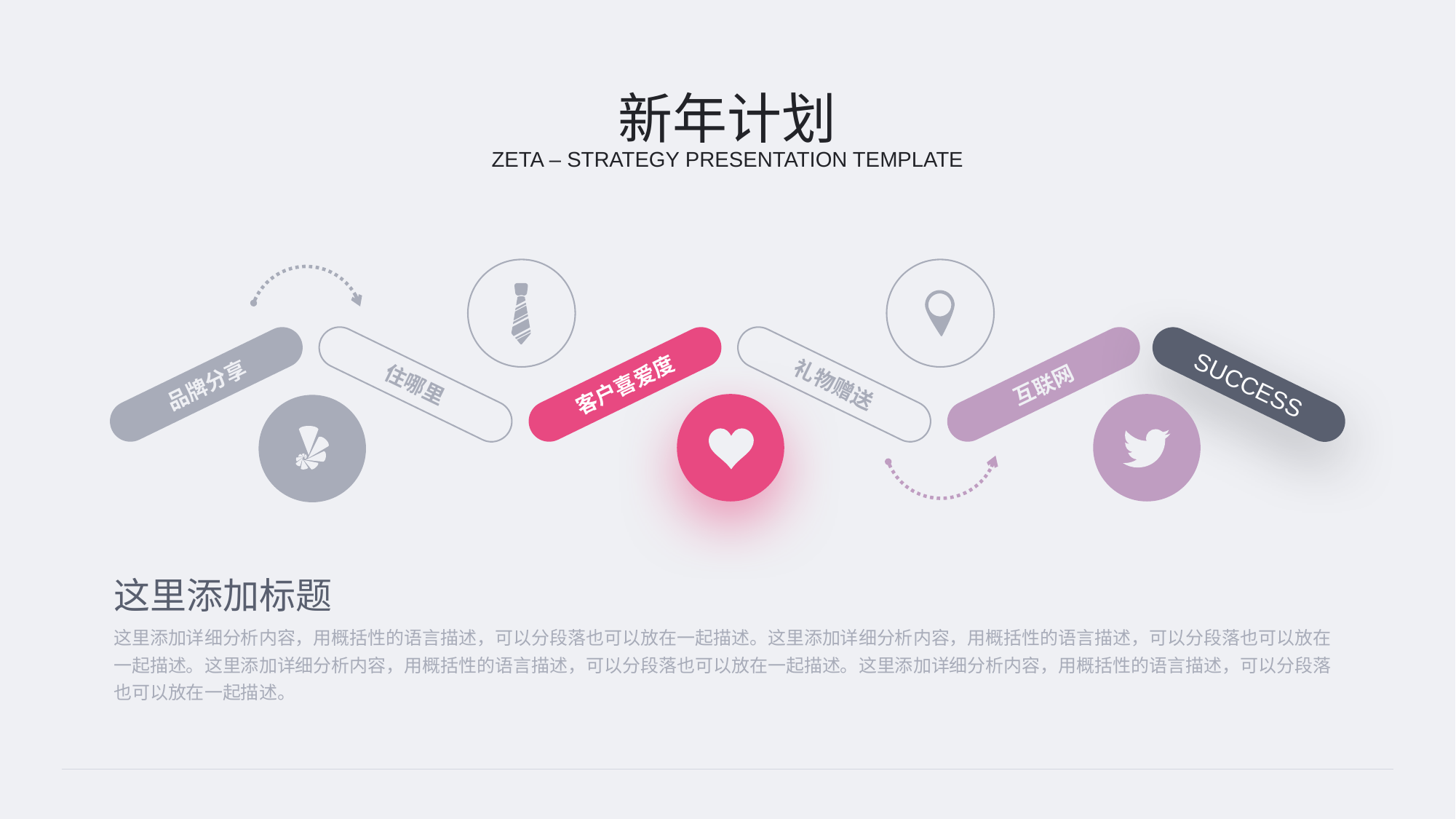

新年计划
ZETA – STRATEGY PRESENTATION TEMPLATE

品牌分享
住哪里
客户喜爱度
礼物赠送
互联网
SUCCESS

这里添加标题
这里添加详细分析内容，用概括性的语言描述，可以分段落也可以放在一起描述。这里添加详细分析内容，用概括性的语言描述，可以分段落也可以放在一起描述。这里添加详细分析内容，用概括性的语言描述，可以分段落也可以放在一起描述。这里添加详细分析内容，用概括性的语言描述，可以分段落也可以放在一起描述。